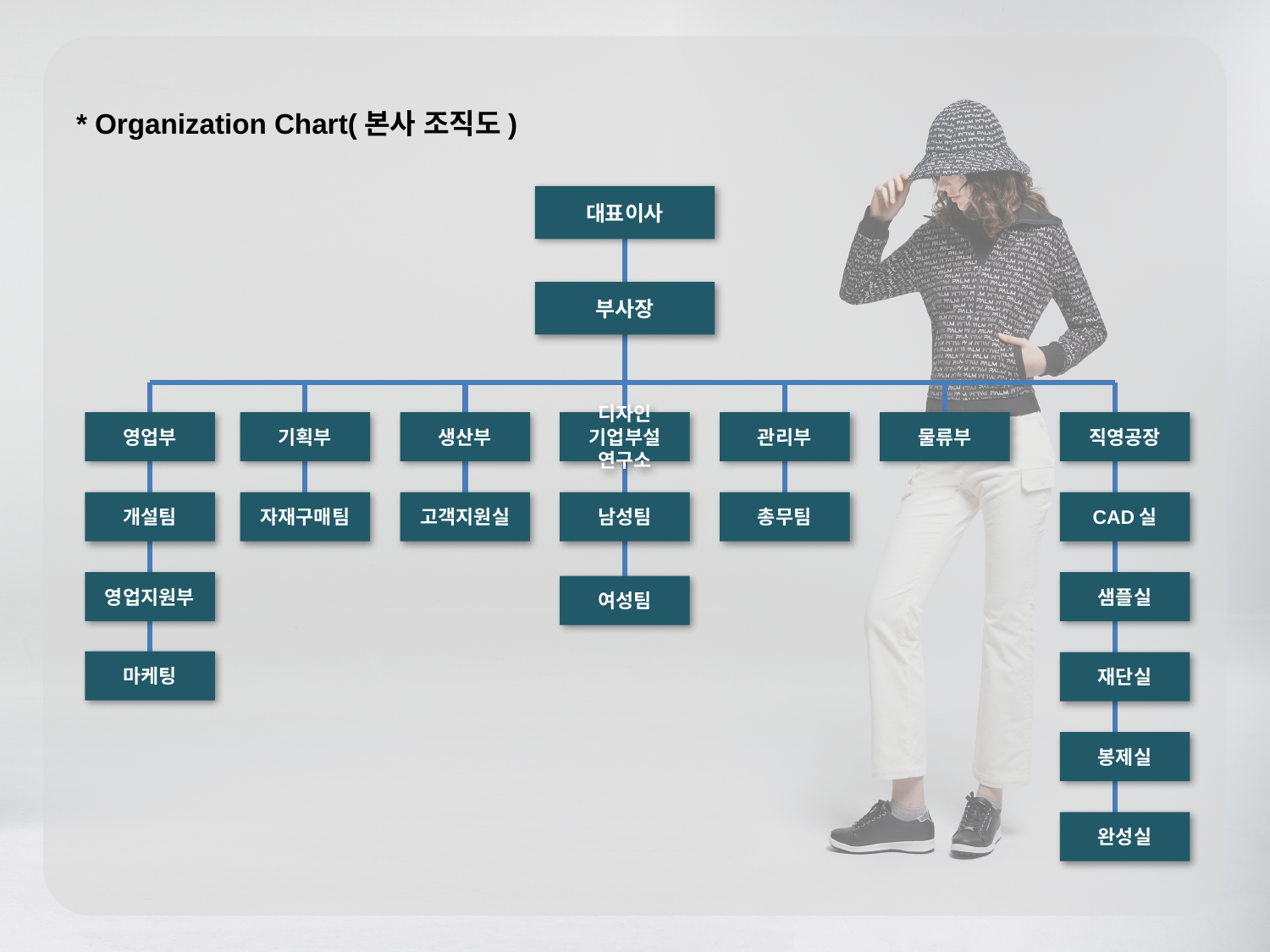

* Organization Chart(본사 조직도)

대표이사
부사장
영업부
기획부
생산부
디자인 기업부설 연구소
관리부
물류부
직영공장
개설팀
자재구매팀
고객지원실
남성팀
총무팀
CAD실

영업지원부
샘플실
여성팀
마케팅
재단실
봉제실
완성실